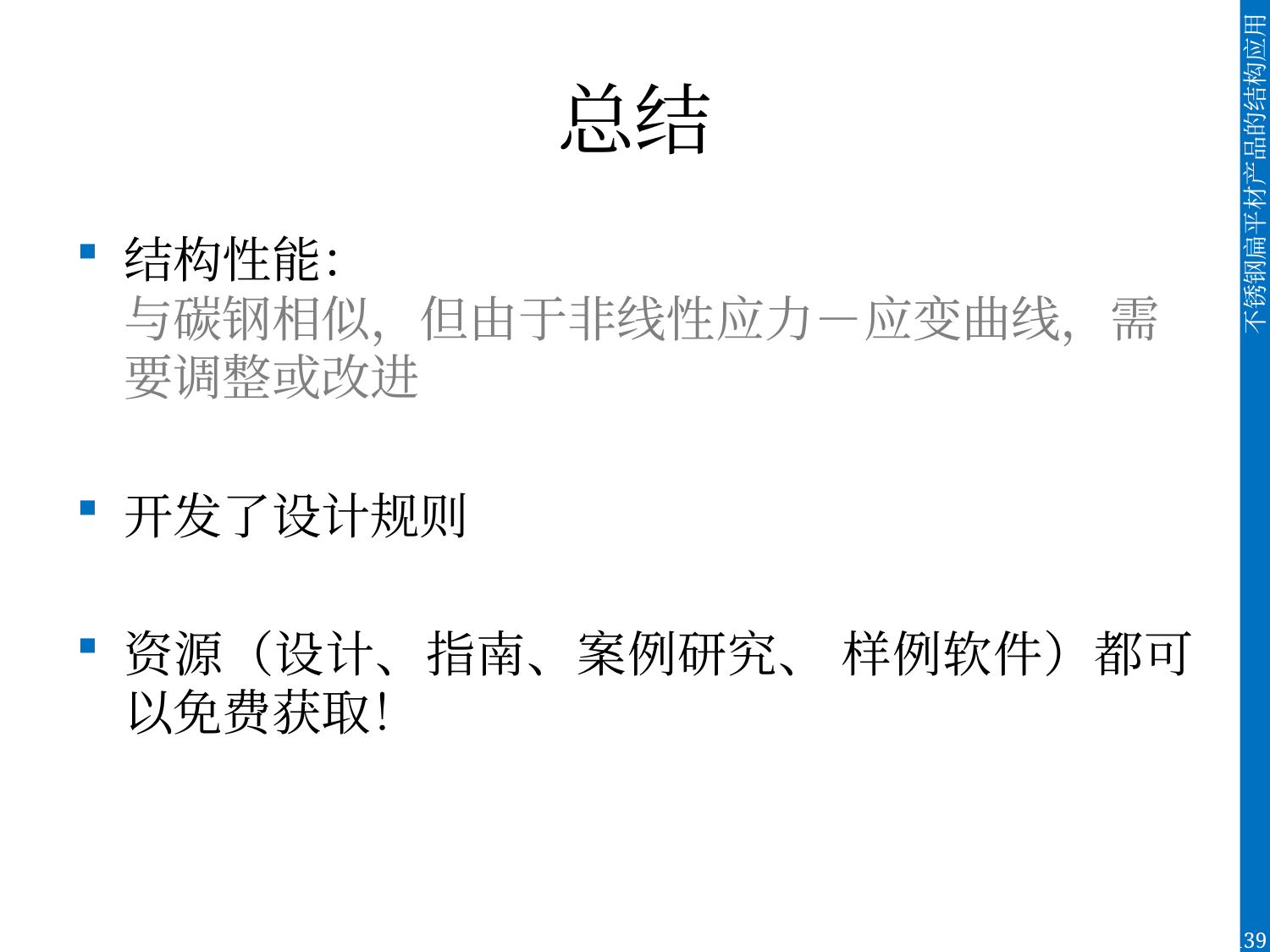

# 总结
结构性能：
与碳钢相似，但由于非线性应力－应变曲线，需要调整或改进

开发了设计规则

资源（设计、指南、案例研究、 样例软件）都可以免费获取！
139